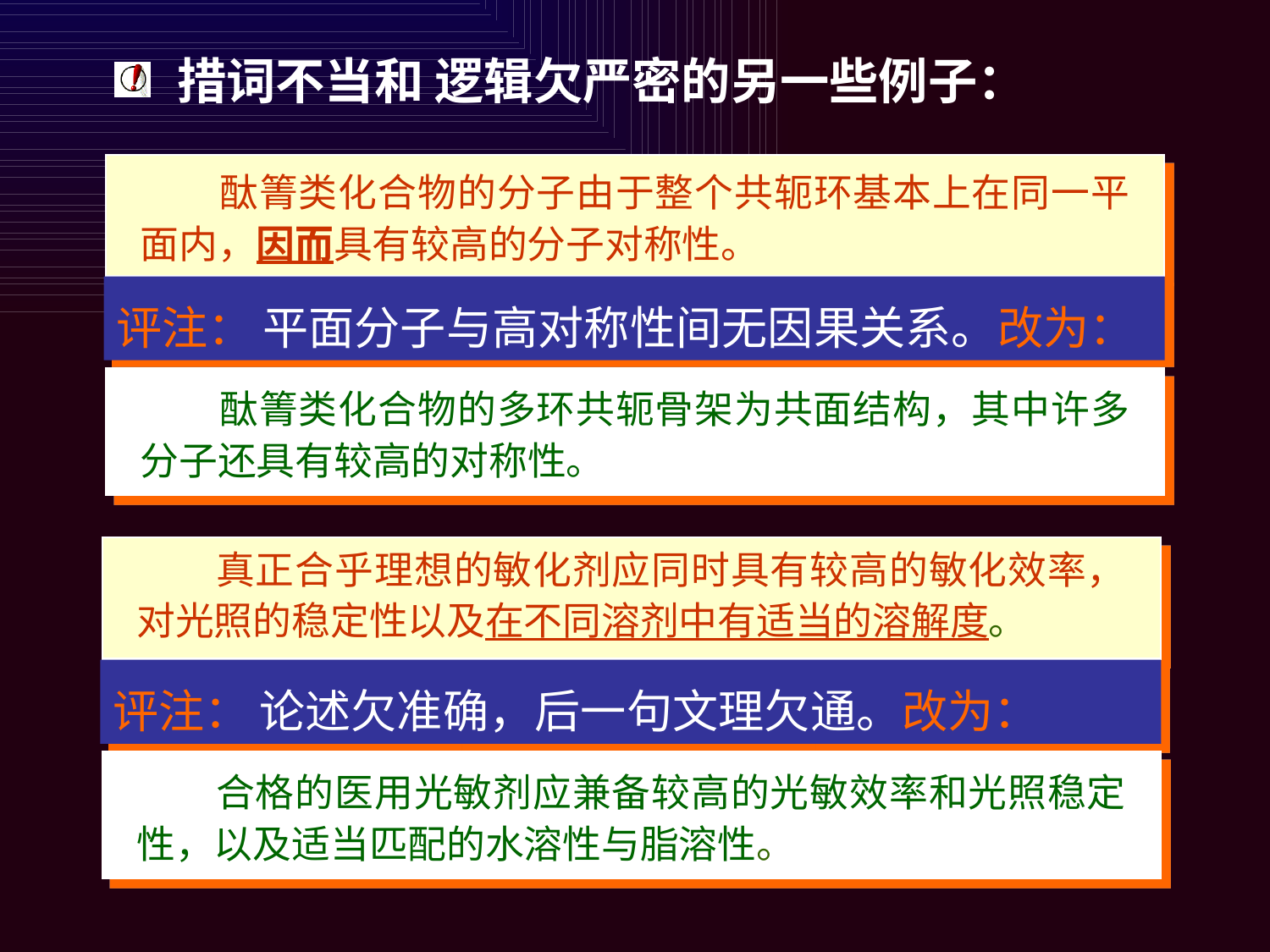

措词不当和 逻辑欠严密的另一些例子：

酞箐类化合物的分子由于整个共轭环基本上在同一平面内，因而具有较高的分子对称性。
评注：	平面分子与高对称性间无因果关系。改为：

酞箐类化合物的多环共轭骨架为共面结构，其中许多分子还具有较高的对称性。
真正合乎理想的敏化剂应同时具有较高的敏化效率，对光照的稳定性以及在不同溶剂中有适当的溶解度。

评注：	论述欠准确，后一句文理欠通。改为：

合格的医用光敏剂应兼备较高的光敏效率和光照稳定性，以及适当匹配的水溶性与脂溶性。